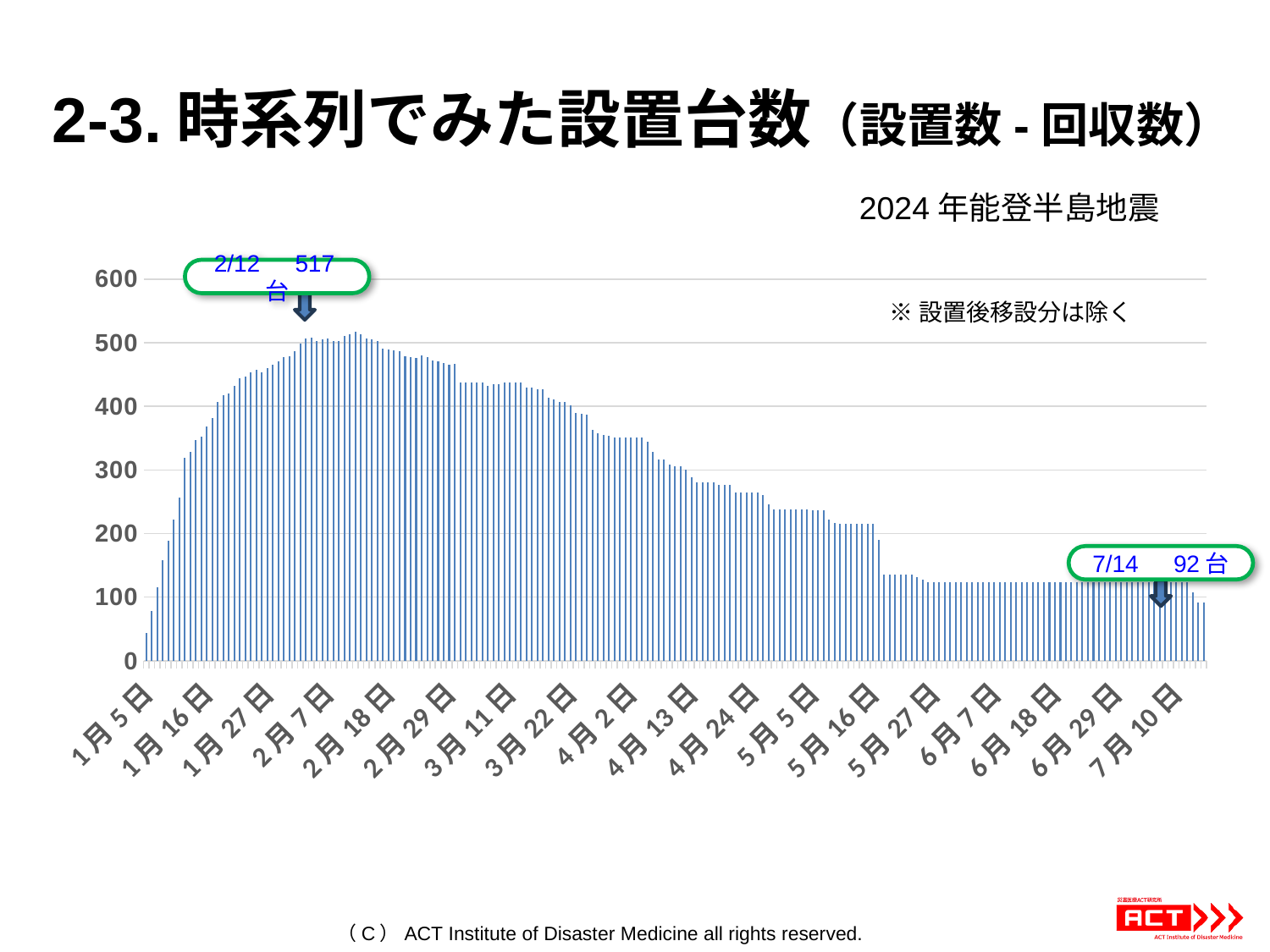

# 2-3.時系列でみた設置台数（設置数-回収数）
2024年能登半島地震

### Chart

| Category |  |
|---|---|
| 45296 | 44.0 |
| 45297 | 78.0 |
| 45298 | 115.0 |
| 45299 | 158.0 |
| 45300 | 189.0 |
| 45301 | 222.0 |
| 45302 | 256.0 |
| 45303 | 319.0 |
| 45304 | 328.0 |
| 45305 | 347.0 |
| 45306 | 352.0 |
| 45307 | 369.0 |
| 45308 | 382.0 |
| 45309 | 407.0 |
| 45310 | 417.0 |
| 45311 | 420.0 |
| 45312 | 432.0 |
| 45313 | 444.0 |
| 45314 | 447.0 |
| 45315 | 454.0 |
| 45316 | 458.0 |
| 45317 | 453.0 |
| 45318 | 460.0 |
| 45319 | 465.0 |
| 45320 | 471.0 |
| 45321 | 478.0 |
| 45322 | 479.0 |
| 45323 | 487.0 |
| 45324 | 499.0 |
| 45325 | 506.0 |
| 45326 | 508.0 |
| 45327 | 503.0 |
| 45328 | 505.0 |
| 45329 | 507.0 |
| 45330 | 503.0 |
| 45331 | 503.0 |
| 45332 | 510.0 |
| 45333 | 513.0 |
| 45334 | 517.0 |
| 45335 | 513.0 |
| 45336 | 506.0 |
| 45337 | 505.0 |
| 45338 | 503.0 |
| 45339 | 491.0 |
| 45340 | 490.0 |
| 45341 | 488.0 |
| 45342 | 487.0 |
| 45343 | 479.0 |
| 45344 | 478.0 |
| 45345 | 476.0 |
| 45346 | 480.0 |
| 45347 | 477.0 |
| 45348 | 472.0 |
| 45349 | 471.0 |
| 45350 | 468.0 |
| 45351 | 466.0 |
| 45352 | 467.0 |
| 45353 | 438.0 |
| 45354 | 438.0 |
| 45355 | 437.0 |
| 45356 | 437.0 |
| 45357 | 437.0 |
| 45358 | 432.0 |
| 45359 | 435.0 |
| 45360 | 435.0 |
| 45361 | 438.0 |
| 45362 | 438.0 |
| 45363 | 438.0 |
| 45364 | 438.0 |
| 45365 | 429.0 |
| 45366 | 429.0 |
| 45367 | 427.0 |
| 45368 | 427.0 |
| 45369 | 414.0 |
| 45370 | 411.0 |
| 45371 | 407.0 |
| 45372 | 407.0 |
| 45373 | 401.0 |
| 45374 | 390.0 |
| 45375 | 388.0 |
| 45376 | 387.0 |
| 45377 | 363.0 |
| 45378 | 358.0 |
| 45379 | 355.0 |
| 45380 | 354.0 |
| 45381 | 351.0 |
| 45382 | 351.0 |
| 45383 | 351.0 |
| 45384 | 351.0 |
| 45385 | 351.0 |
| 45386 | 351.0 |
| 45387 | 345.0 |
| 45388 | 328.0 |
| 45389 | 316.0 |
| 45390 | 316.0 |
| 45391 | 309.0 |
| 45392 | 306.0 |
| 45393 | 306.0 |
| 45394 | 300.0 |
| 45395 | 289.0 |
| 45396 | 280.0 |
| 45397 | 280.0 |
| 45398 | 280.0 |
| 45399 | 280.0 |
| 45400 | 277.0 |
| 45401 | 277.0 |
| 45402 | 276.0 |
| 45403 | 264.0 |
| 45404 | 264.0 |
| 45405 | 264.0 |
| 45406 | 264.0 |
| 45407 | 264.0 |
| 45408 | 261.0 |
| 45409 | 246.0 |
| 45410 | 238.0 |
| 45411 | 238.0 |
| 45412 | 238.0 |
| 45413 | 238.0 |
| 45414 | 238.0 |
| 45415 | 238.0 |
| 45416 | 238.0 |
| 45417 | 237.0 |
| 45418 | 237.0 |
| 45419 | 236.0 |
| 45420 | 222.0 |
| 45421 | 217.0 |
| 45422 | 216.0 |
| 45423 | 216.0 |
| 45424 | 216.0 |
| 45425 | 216.0 |
| 45426 | 216.0 |
| 45427 | 216.0 |
| 45428 | 216.0 |
| 45429 | 190.0 |
| 45430 | 136.0 |
| 45431 | 135.0 |
| 45432 | 135.0 |
| 45433 | 135.0 |
| 45434 | 135.0 |
| 45435 | 135.0 |
| 45436 | 132.0 |
| 45437 | 127.0 |
| 45438 | 124.0 |
| 45439 | 124.0 |
| 45440 | 124.0 |
| 45441 | 123.0 |
| 45442 | 123.0 |
| 45443 | 123.0 |
| 45444 | 123.0 |
| 45445 | 123.0 |
| 45446 | 123.0 |
| 45447 | 123.0 |
| 45448 | 123.0 |
| 45449 | 123.0 |
| 45450 | 123.0 |
| 45451 | 123.0 |
| 45452 | 123.0 |
| 45453 | 123.0 |
| 45454 | 123.0 |
| 45455 | 123.0 |
| 45456 | 123.0 |
| 45457 | 123.0 |
| 45458 | 123.0 |
| 45459 | 123.0 |
| 45460 | 123.0 |
| 45461 | 123.0 |
| 45462 | 123.0 |
| 45463 | 123.0 |
| 45464 | 123.0 |
| 45465 | 123.0 |
| 45466 | 123.0 |
| 45467 | 123.0 |
| 45468 | 123.0 |
| 45469 | 123.0 |
| 45470 | 123.0 |
| 45471 | 123.0 |
| 45472 | 123.0 |
| 45473 | 123.0 |
| 45474 | 123.0 |
| 45475 | 123.0 |
| 45476 | 123.0 |
| 45477 | 123.0 |
| 45478 | 123.0 |
| 45479 | 123.0 |
| 45480 | 123.0 |
| 45481 | 123.0 |
| 45482 | 123.0 |
| 45483 | 123.0 |
| 45484 | 123.0 |
| 45485 | 123.0 |
| 45486 | 107.0 |
| 45487 | 92.0 |
| 45488 | 92.0 |
2/12　517台
※設置後移設分は除く

7/14　92台